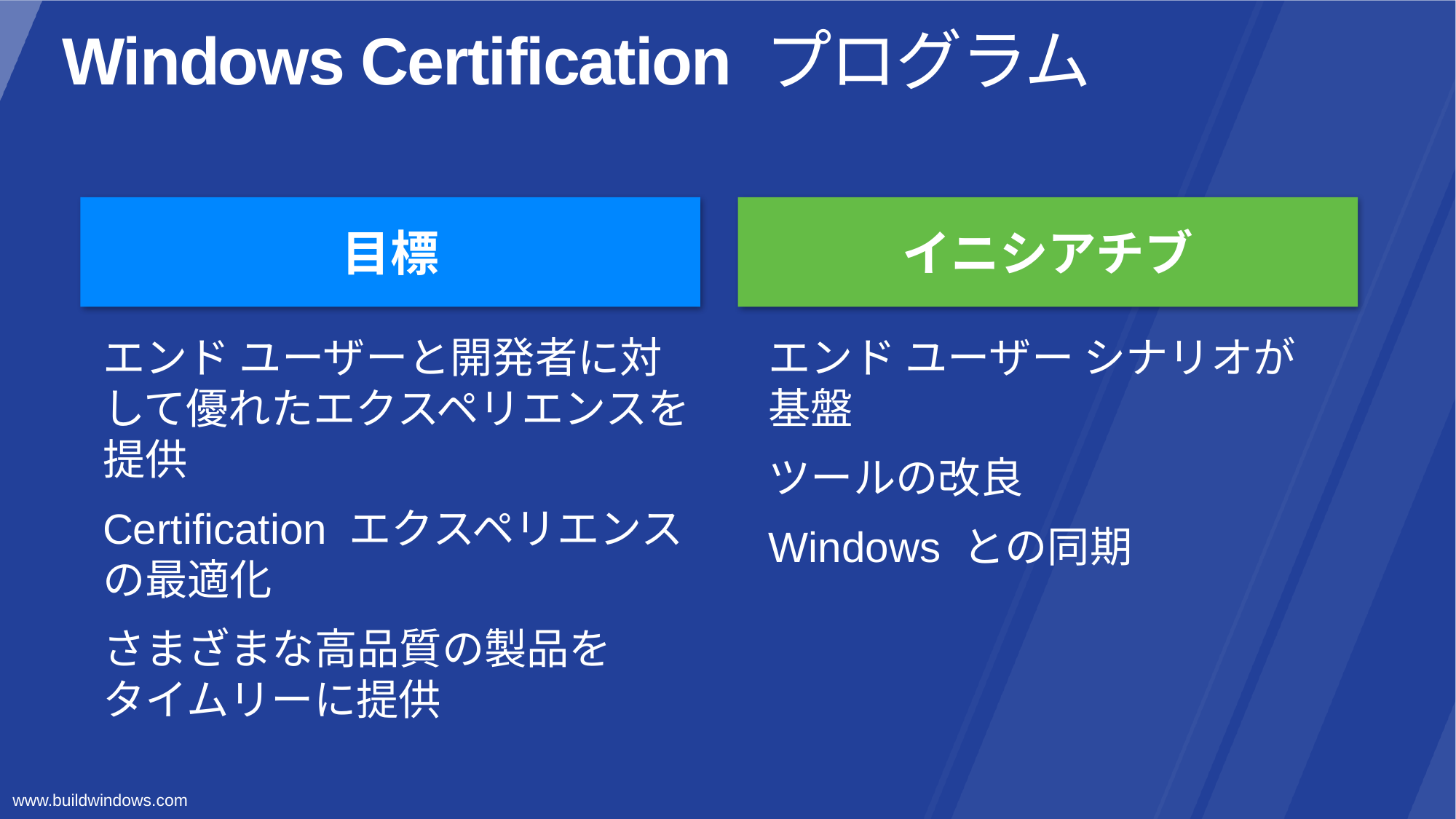

# Windows Certification プログラム
目標
イニシアチブ
エンド ユーザーと開発者に対して優れたエクスペリエンスを提供
Certification エクスペリエンスの最適化
さまざまな高品質の製品を
タイムリーに提供
エンド ユーザー シナリオが基盤
ツールの改良
Windows との同期